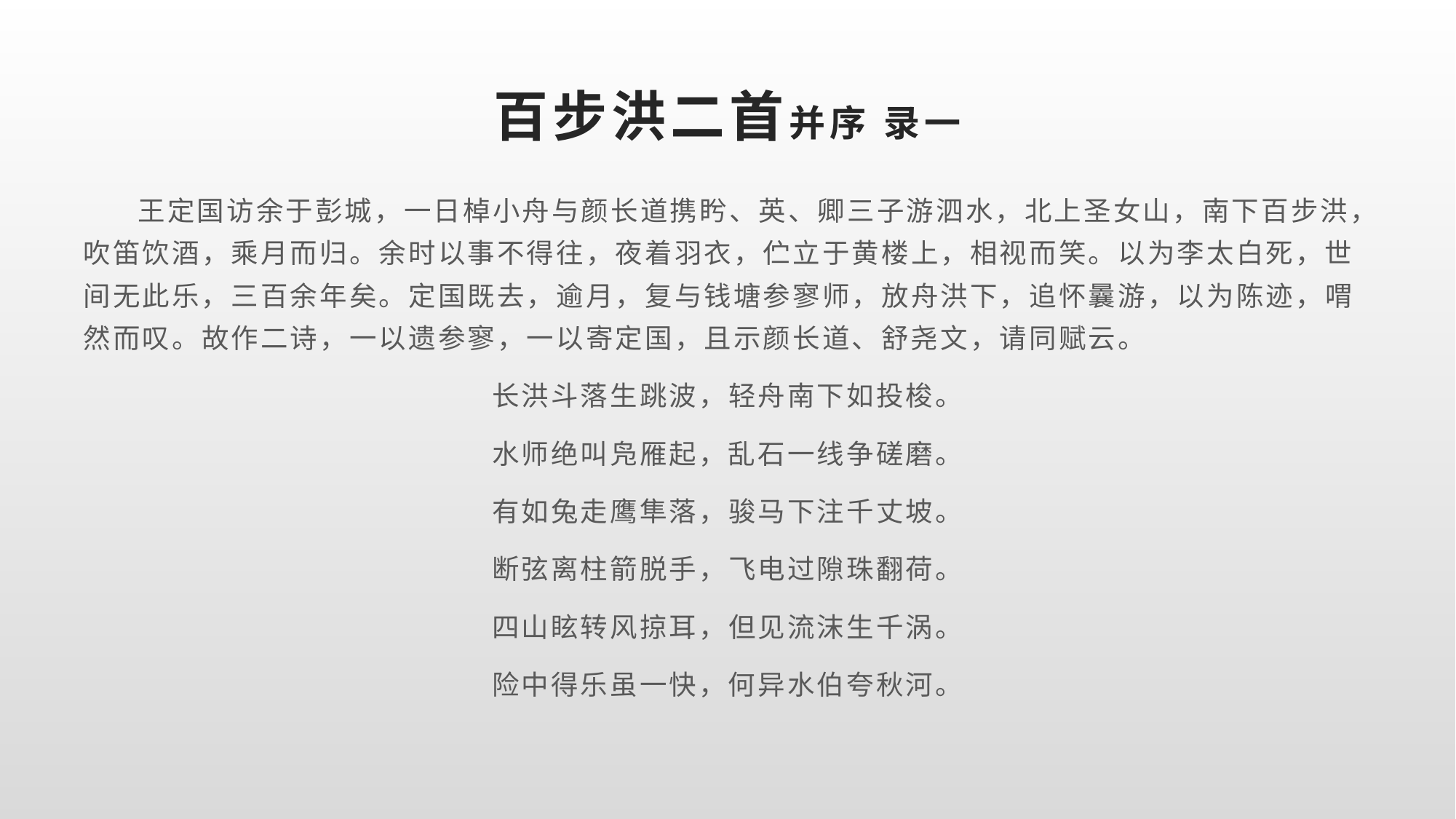

# 百步洪二首并序 录一
王定国访余于彭城，一日棹小舟与颜长道携盻、英、卿三子游泗水，北上圣女山，南下百步洪，吹笛饮酒，乘月而归。余时以事不得往，夜着羽衣，伫立于黄楼上，相视而笑。以为李太白死，世间无此乐，三百余年矣。定国既去，逾月，复与钱塘参寥师，放舟洪下，追怀曩游，以为陈迹，喟然而叹。故作二诗，一以遗参寥，一以寄定国，且示颜长道、舒尧文，请同赋云。
长洪斗落生跳波，轻舟南下如投梭。
水师绝叫凫雁起，乱石一线争磋磨。
有如兔走鹰隼落，骏马下注千丈坡。
断弦离柱箭脱手，飞电过隙珠翻荷。
四山眩转风掠耳，但见流沫生千涡。
险中得乐虽一快，何异水伯夸秋河。